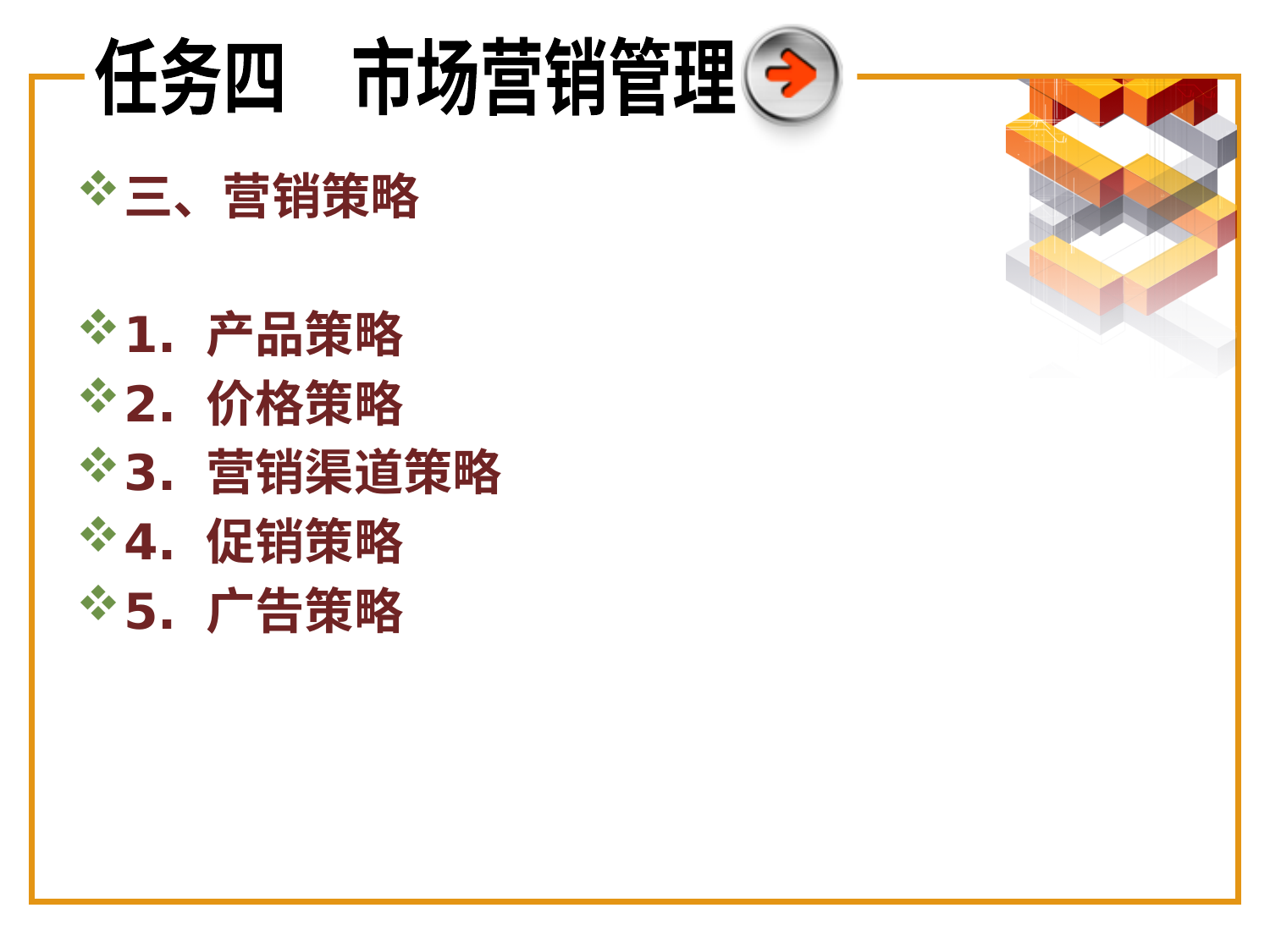

任务四　市场营销管理
三、营销策略

1. 产品策略
2. 价格策略
3. 营销渠道策略
4. 促销策略
5. 广告策略